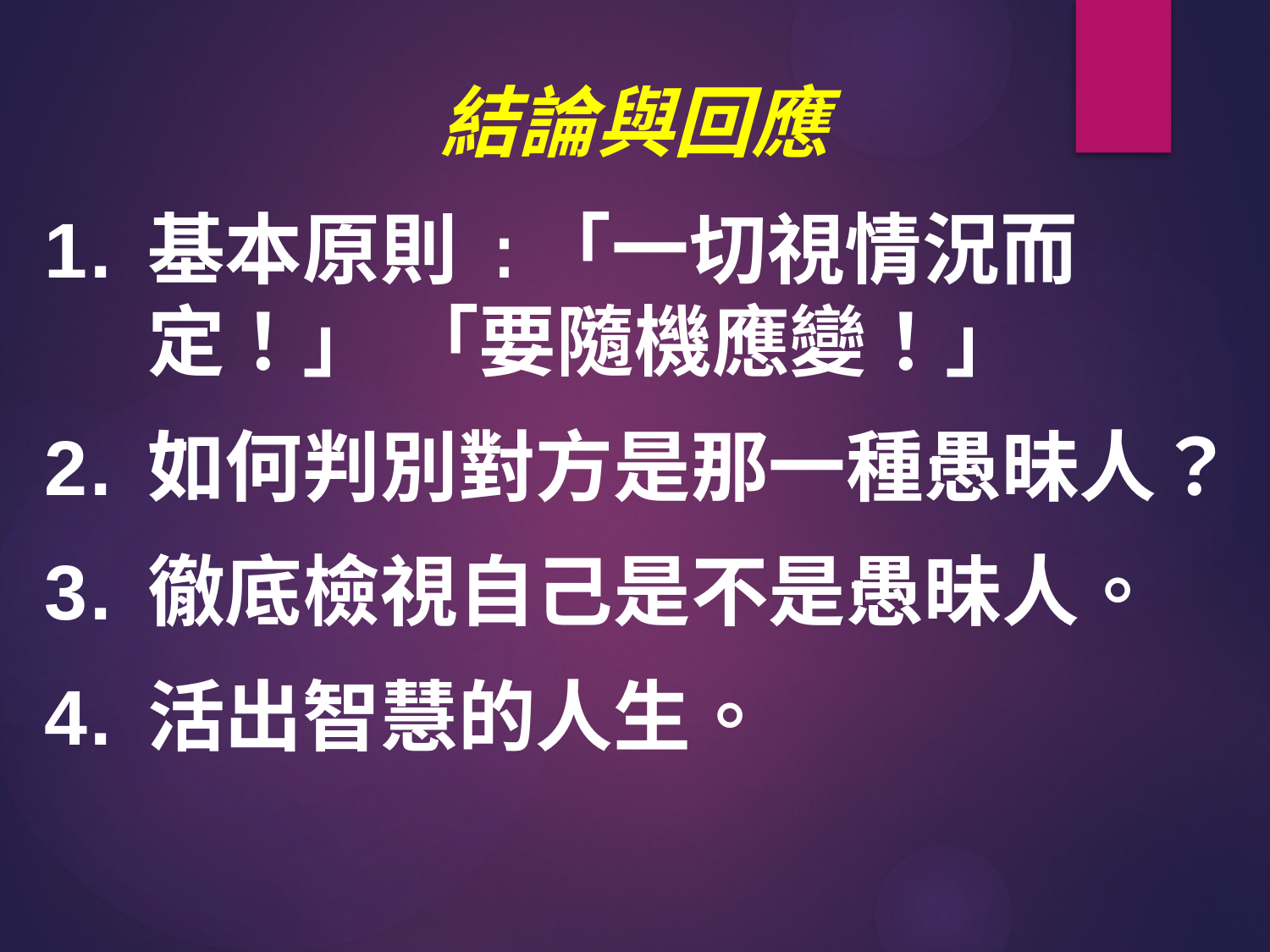

結論與回應

基本原則 :「一切視情況而定！」	「要隨機應變！」
如何判別對方是那一種愚昧人？
徹底檢視自己是不是愚昧人。
活出智慧的人生。